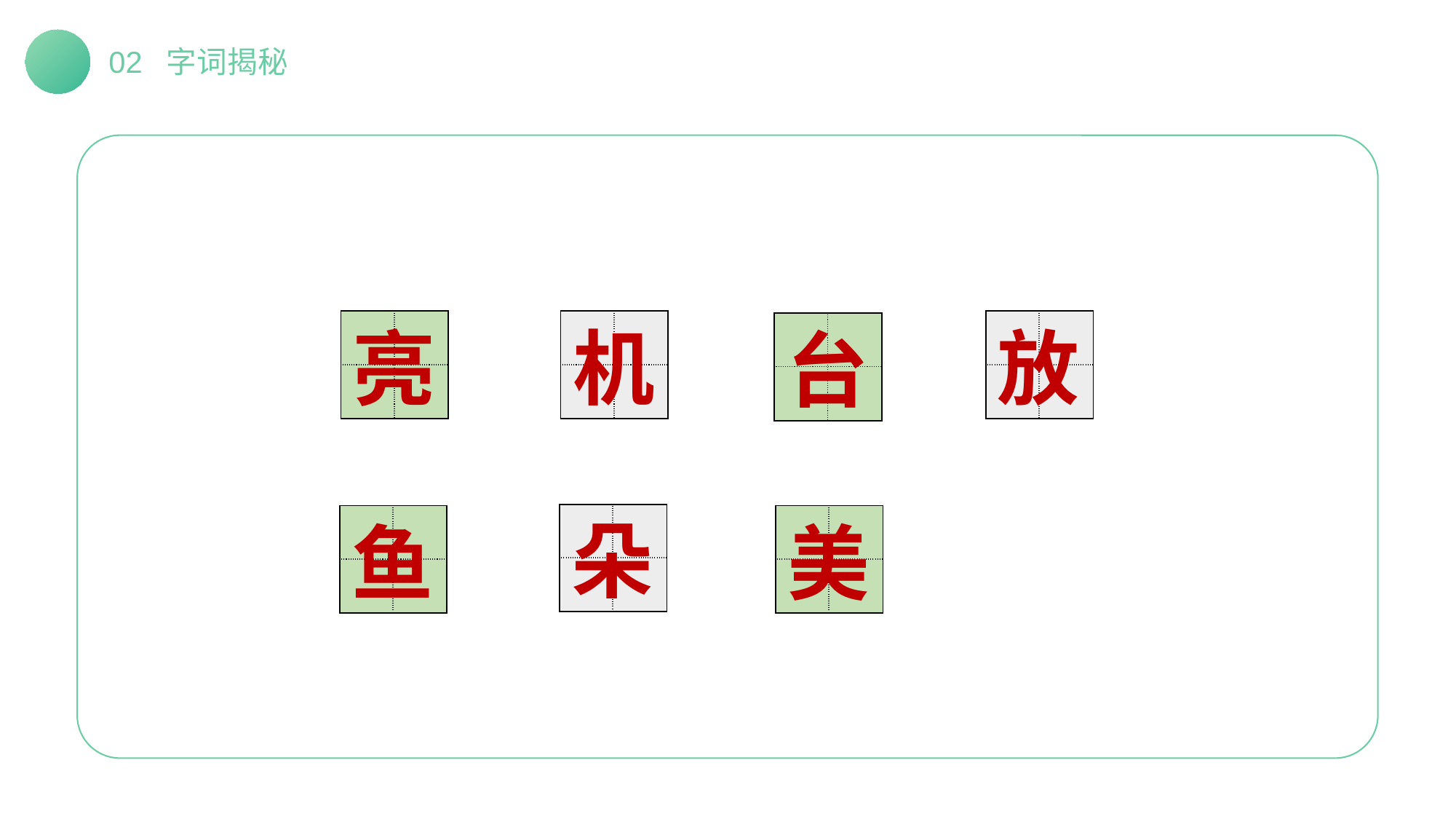

02  字词揭秘

|  |  |
| --- | --- |
|  |  |
|  |  |
| --- | --- |
|  |  |
|  |  |
| --- | --- |
|  |  |
机
放
亮
|  |  |
| --- | --- |
|  |  |
台
朵
|  |  |
| --- | --- |
|  |  |
|  |  |
| --- | --- |
|  |  |
|  |  |
| --- | --- |
|  |  |
鱼
美